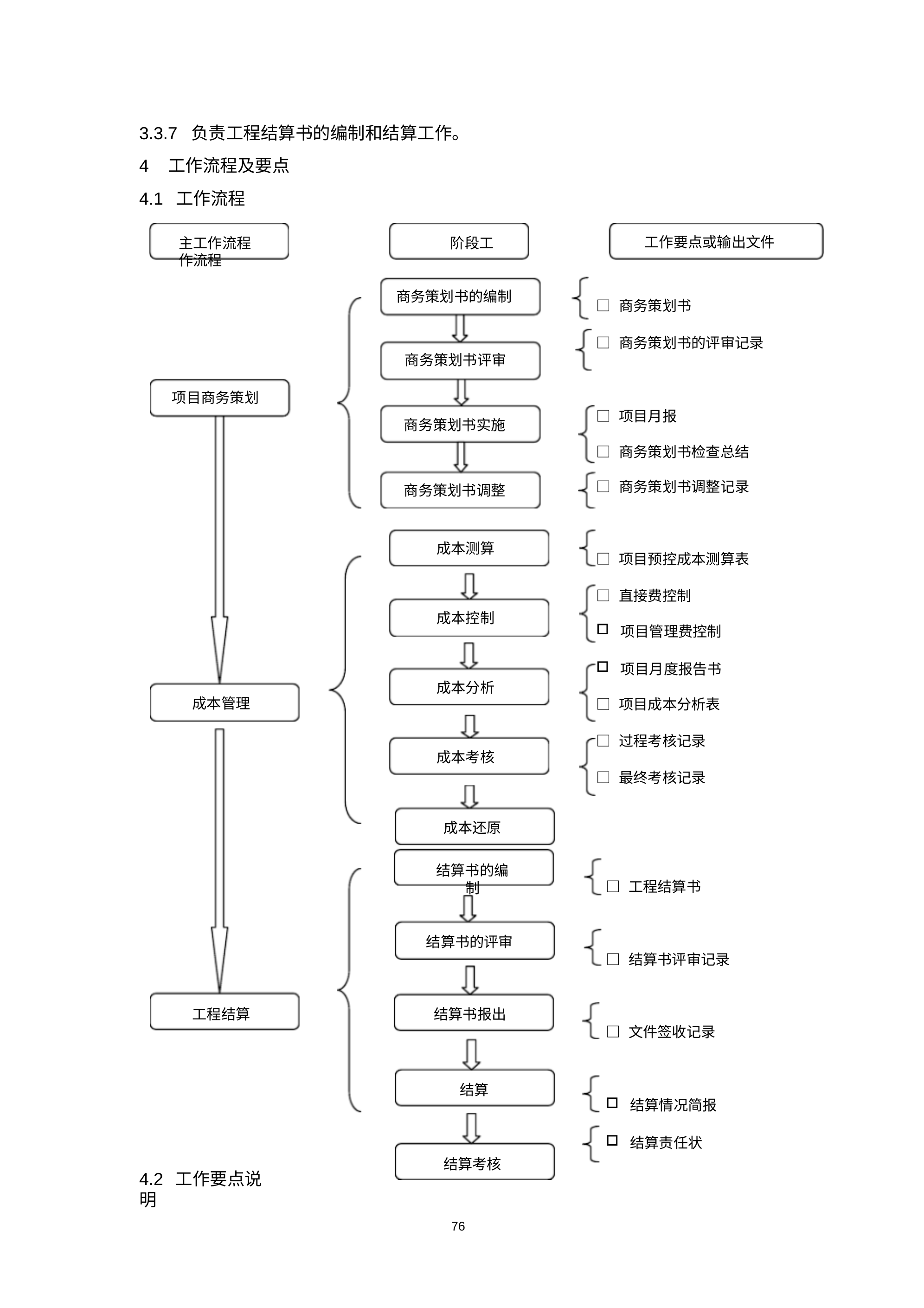

3.3.7	负责工程结算书的编制和结算工作。
4	工作流程及要点
4.1 工作流程

主工作流程	阶段工作流程

工作要点或输出文件
商务策划书的编制
□ 商务策划书
□ 商务策划书的评审记录
商务策划书评审
项目商务策划
□ 项目月报
商务策划书实施
□ 商务策划书检查总结
□ 商务策划书调整记录
商务策划书调整
成本测算
□ 项目预控成本测算表
□ 直接费控制
成本控制
项目管理费控制

项目月度报告书
成本分析
成本管理
□ 项目成本分析表
□ 过程考核记录
成本考核
□ 最终考核记录
成本还原

结算书的编制
□ 工程结算书
结算书的评审
□ 结算书评审记录
工程结算
结算书报出
□ 文件签收记录
结算
结算情况简报

结算责任状
结算考核
4.2 工作要点说明
76